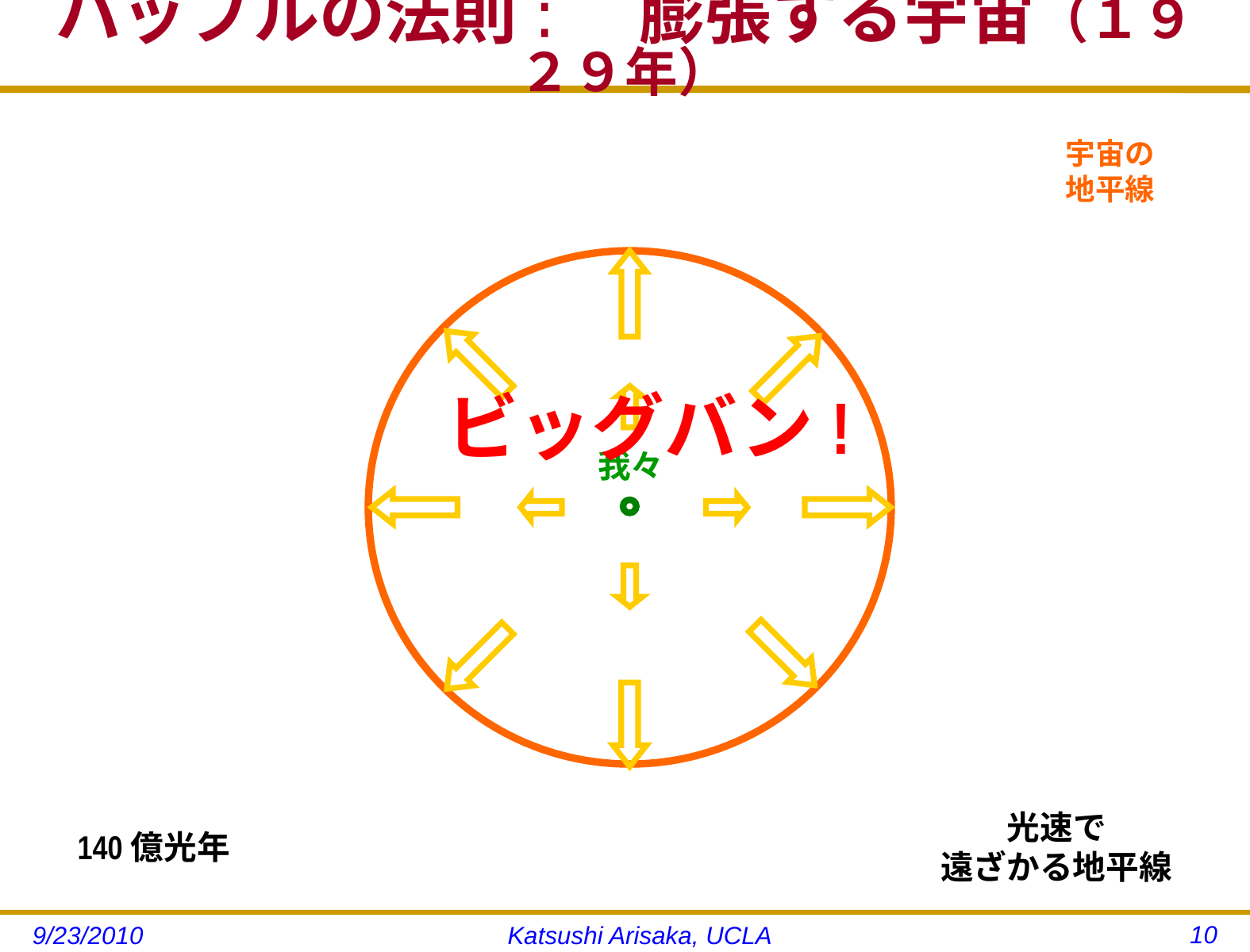

# ハッブルの法則:　膨張する宇宙（１９２９年）
宇宙の
地平線

ビッグバン!
我々
光速で
遠ざかる地平線
140億光年
10
9/23/2010
Katsushi Arisaka, UCLA